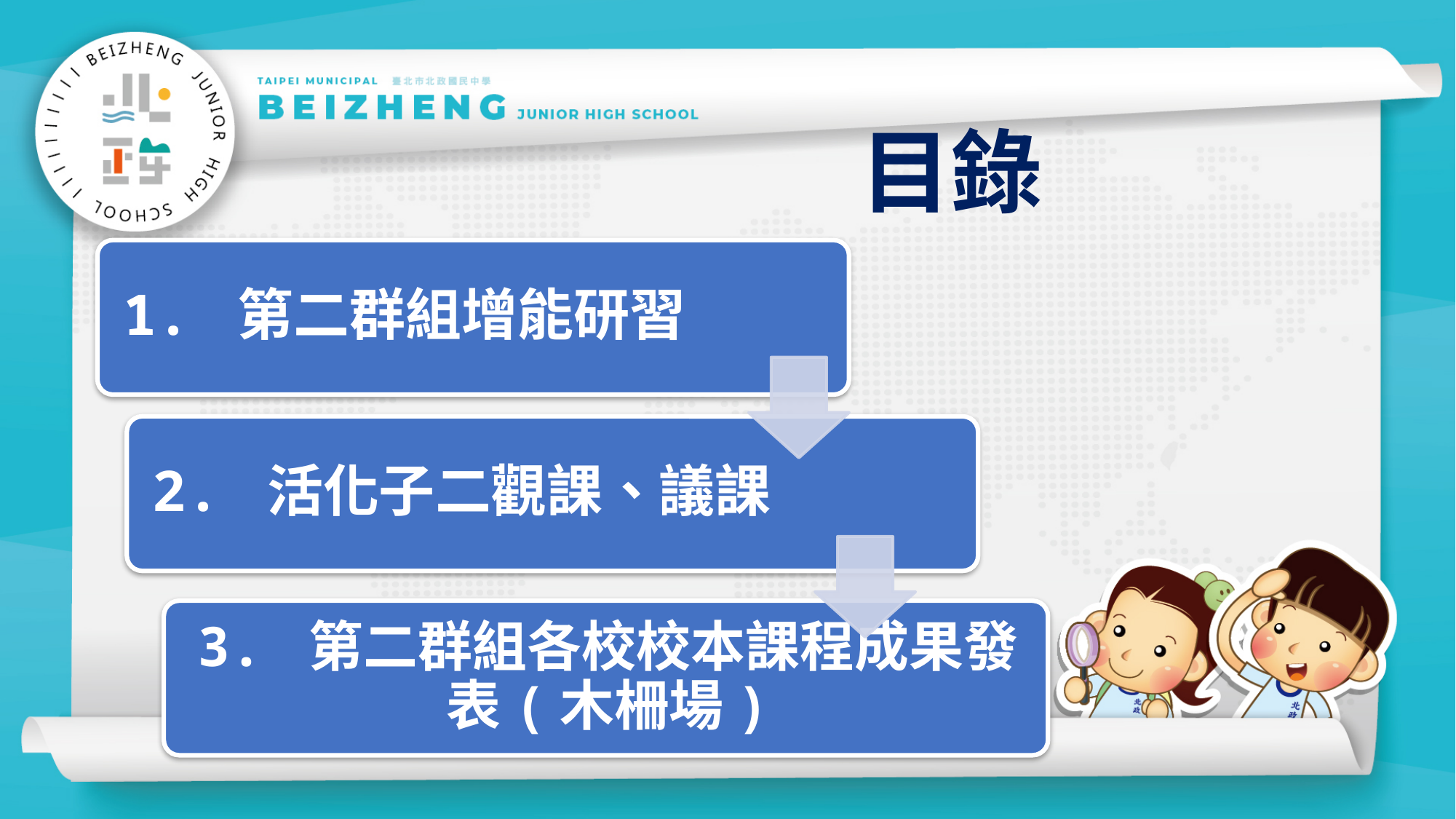

目錄
1. 第二群組增能研習
2. 活化子二觀課、議課
3. 第二群組各校校本課程成果發表(木柵場)